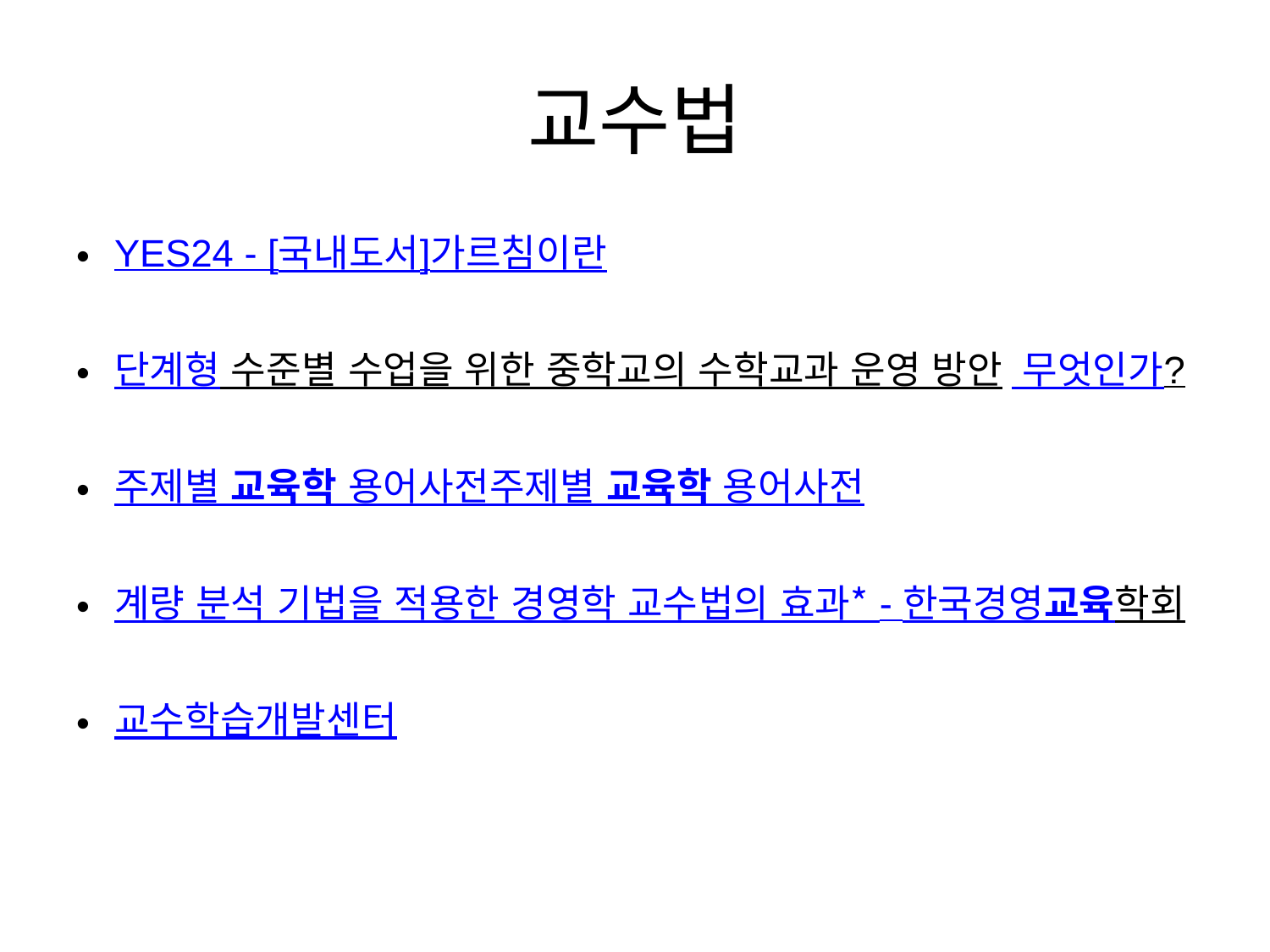

# 교수법
YES24 - [국내도서]가르침이란

단계형 수준별 수업을 위한 중학교의 수학교과 운영 방안  무엇인가?

주제별 교육학 용어사전주제별 교육학 용어사전

계량 분석 기법을 적용한 경영학 교수법의 효과* - 한국경영교육학회

교수학습개발센터